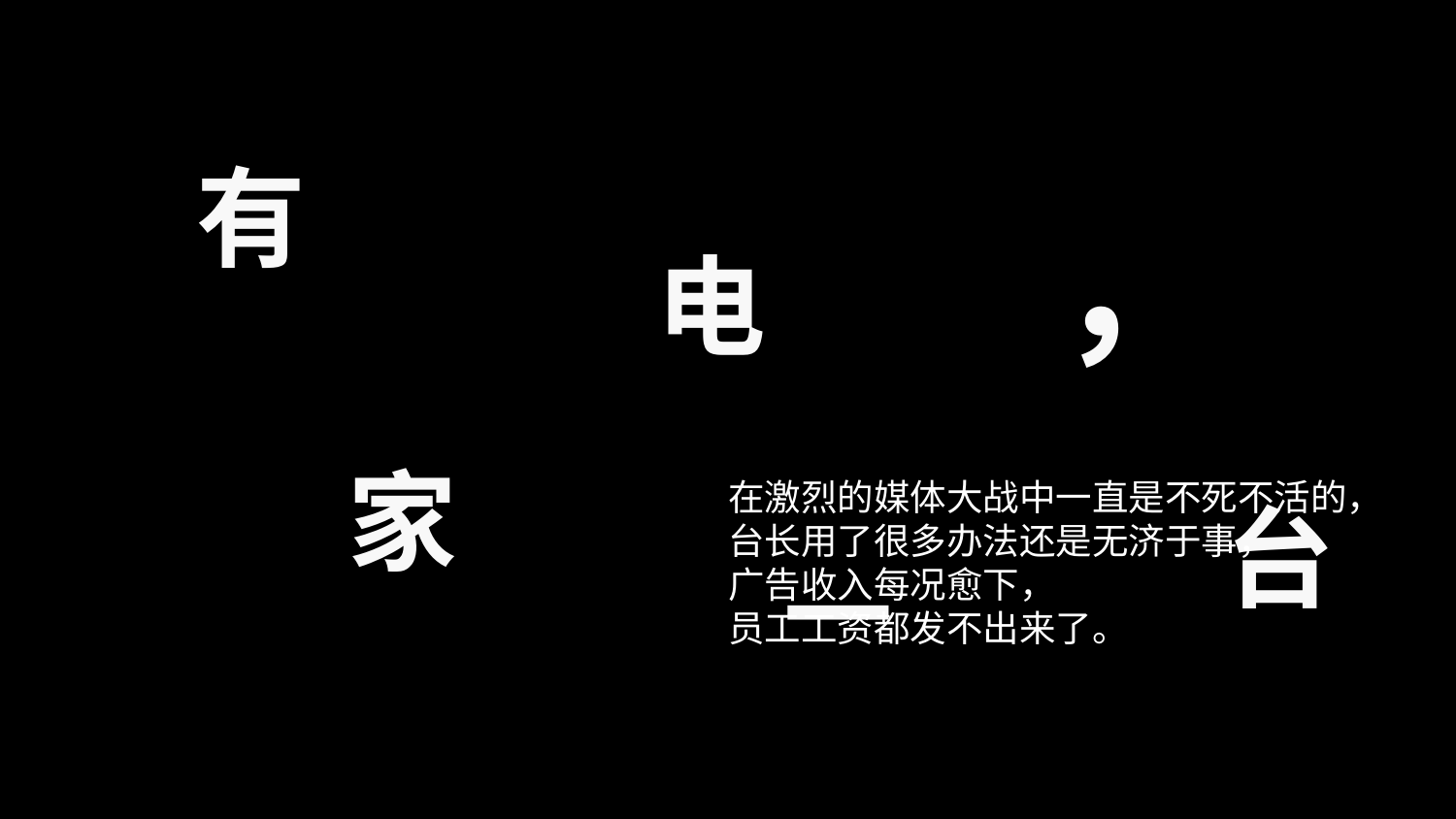

有
，
电
一天，台长一边听着自己广播的节目，一边思考着对策……
家
在激烈的媒体大战中一直是不死不活的，
台长用了很多办法还是无济于事，
广告收入每况愈下，
员工工资都发不出来了。
台

一